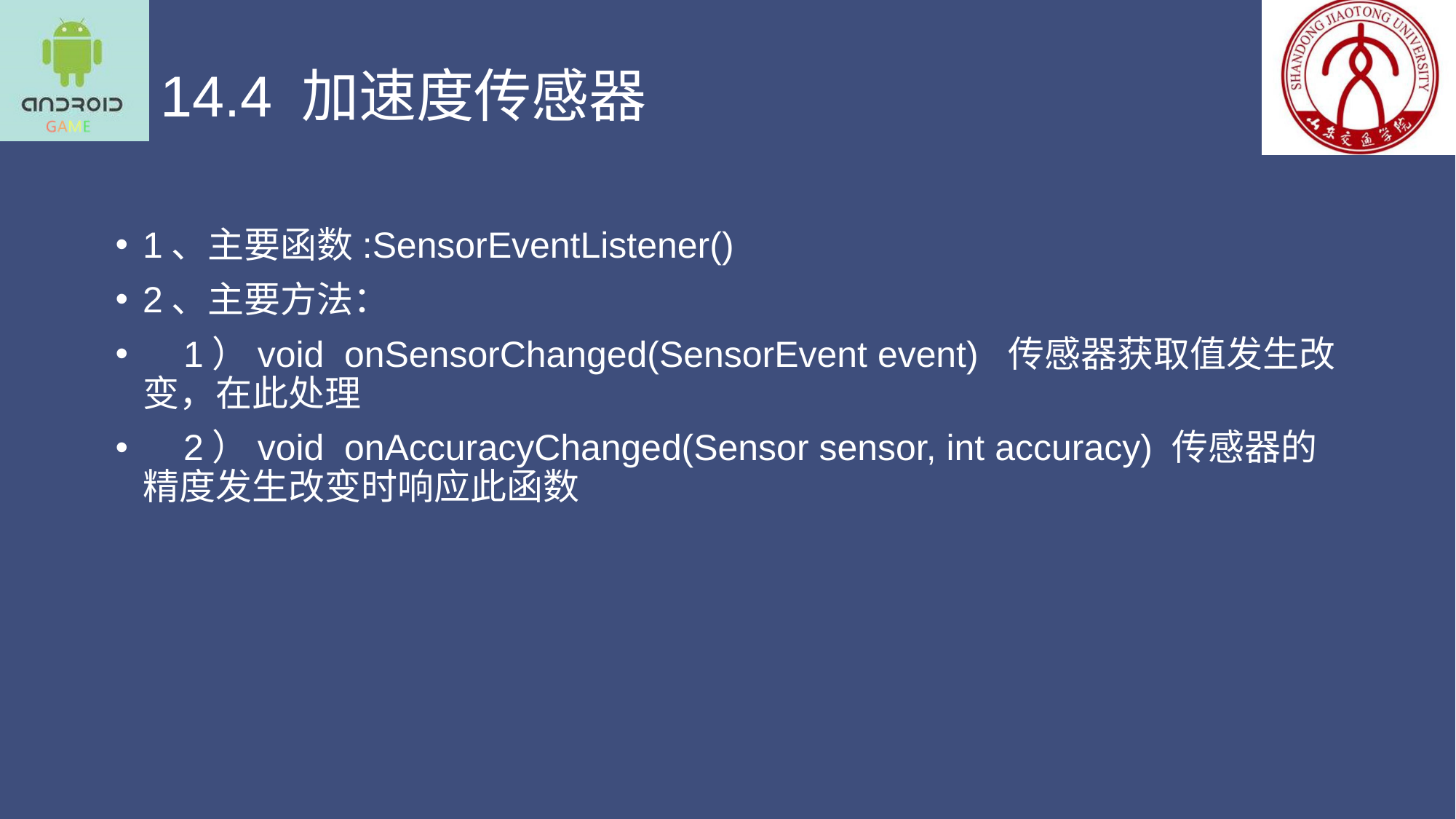

# 14.4 加速度传感器
1、主要函数:SensorEventListener()
2、主要方法：
    1）void  onSensorChanged(SensorEvent event)  传感器获取值发生改变，在此处理
    2）void  onAccuracyChanged(Sensor sensor, int accuracy) 传感器的精度发生改变时响应此函数